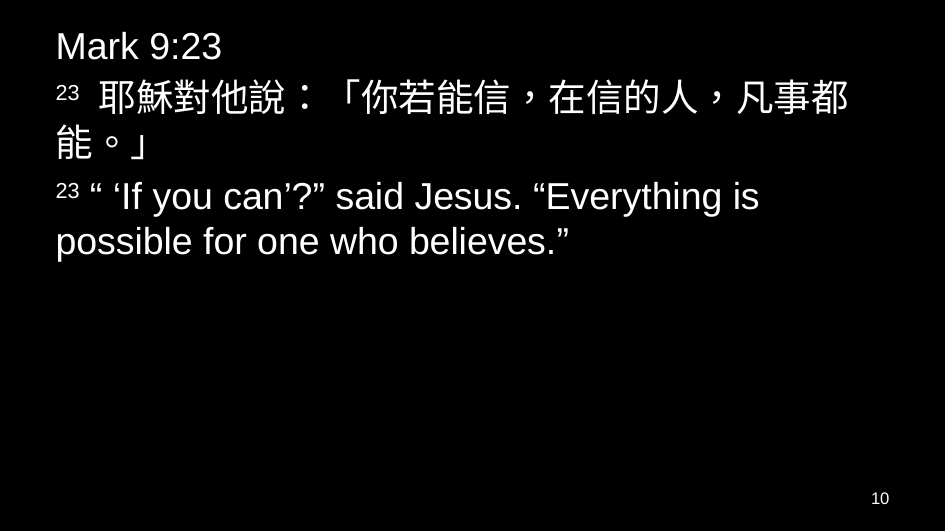

Mark 9:23
23 耶穌對他說：「你若能信，在信的人，凡事都能。」
23 “ ‘If you can’?” said Jesus. “Everything is possible for one who believes.”

10